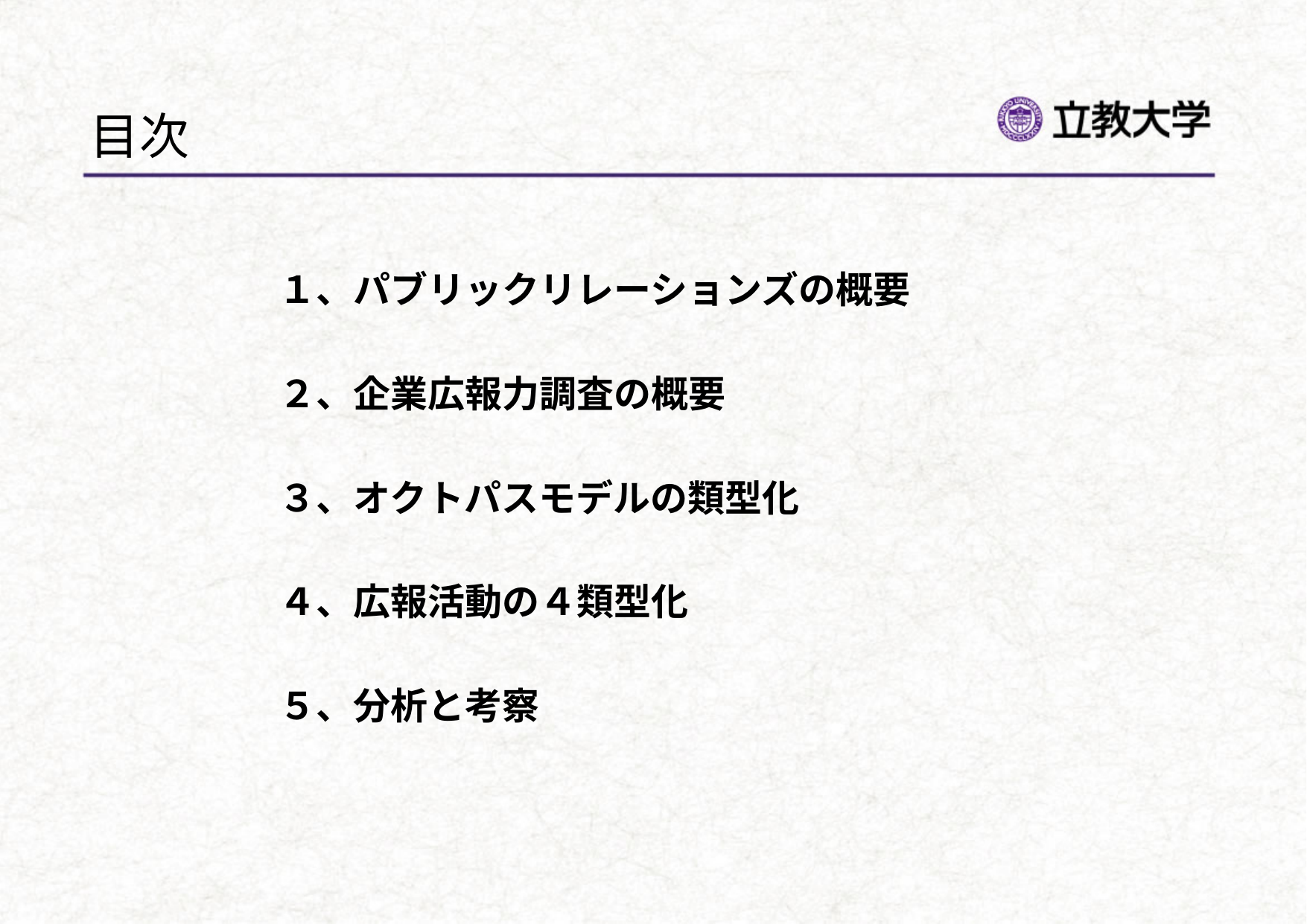

# 目次
１、パブリックリレーションズの概要

２、企業広報力調査の概要

３、オクトパスモデルの類型化

４、広報活動の４類型化

５、分析と考察